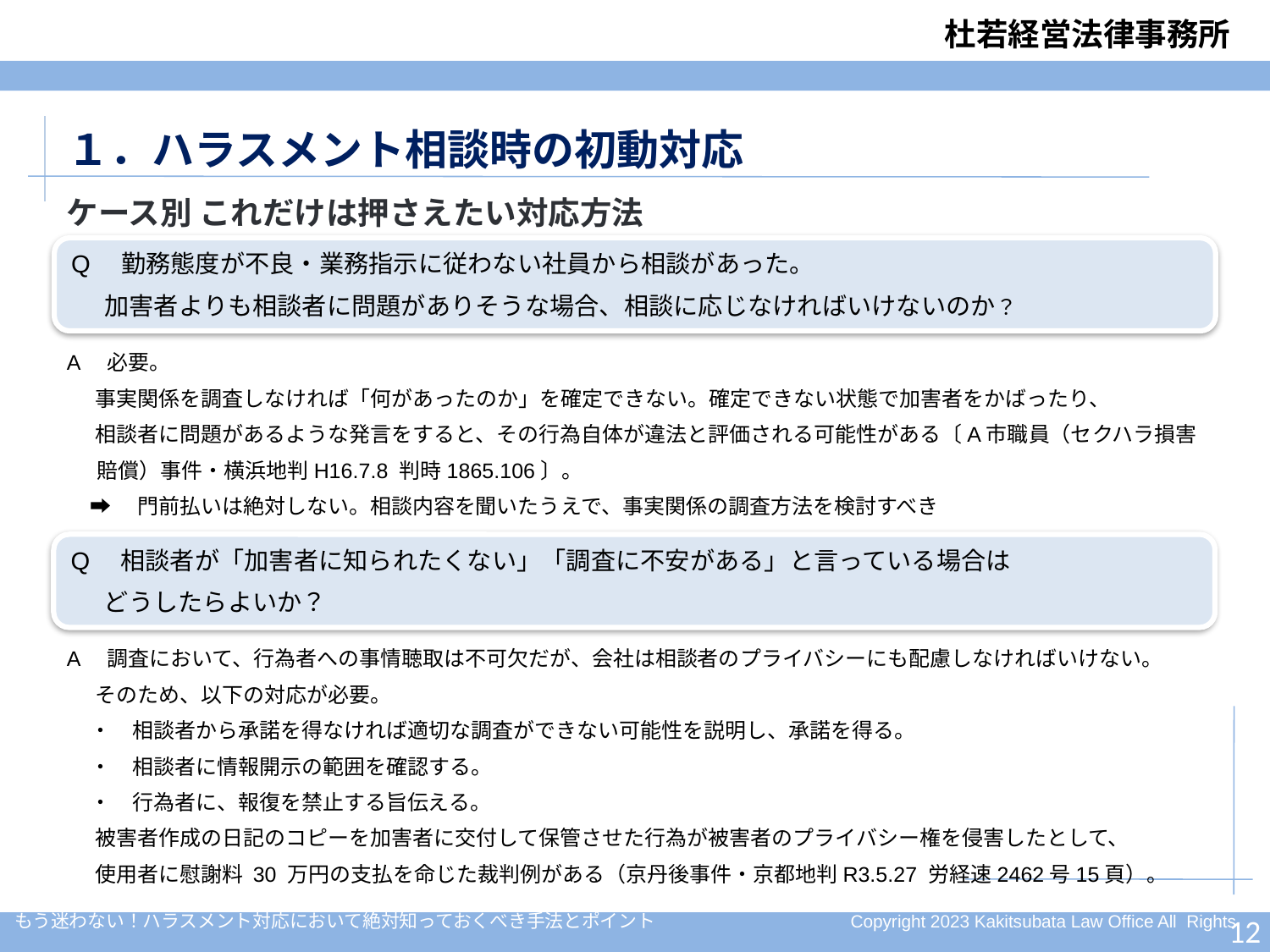

１．ハラスメント相談時の初動対応
ケース別 これだけは押さえたい対応方法

Q　勤務態度が不良・業務指示に従わない社員から相談があった。
     加害者よりも相談者に問題がありそうな場合、相談に応じなければいけないのか？
A　必要。
     事実関係を調査しなければ「何があったのか」を確定できない。確定できない状態で加害者をかばったり、
     相談者に問題があるような発言をすると、その行為自体が違法と評価される可能性がある〔A市職員（セクハラ損害
　  賠償）事件・横浜地判H16.7.8 判時1865.106〕。
     ➡　門前払いは絶対しない。相談内容を聞いたうえで、事実関係の調査方法を検討すべき
Q　相談者が「加害者に知られたくない」「調査に不安がある」と言っている場合は
     どうしたらよいか？
A　調査において、行為者への事情聴取は不可欠だが、会社は相談者のプライバシーにも配慮しなければいけない。
     そのため、以下の対応が必要。
    ・　相談者から承諾を得なければ適切な調査ができない可能性を説明し、承諾を得る。
    ・　相談者に情報開示の範囲を確認する。
    ・　行為者に、報復を禁止する旨伝える。
     被害者作成の日記のコピーを加害者に交付して保管させた行為が被害者のプライバシー権を侵害したとして、
     使用者に慰謝料 30 万円の支払を命じた裁判例がある（京丹後事件・京都地判R3.5.27 労経速2462号15頁）。
12